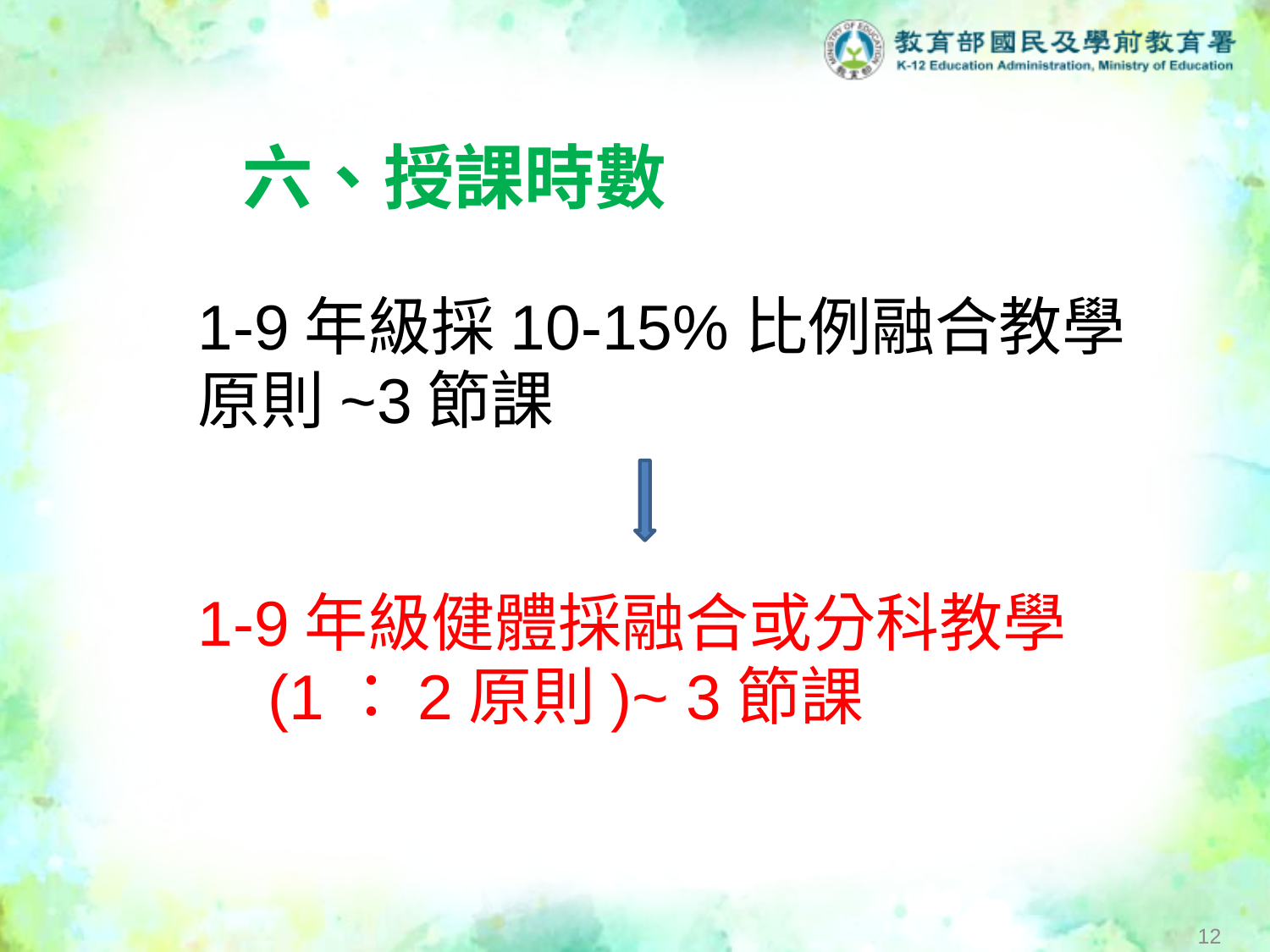

# 六、授課時數
1-9年級採10-15%比例融合教學原則~3節課

1-9年級健體採融合或分科教學
    (1：2原則)~ 3節課

12